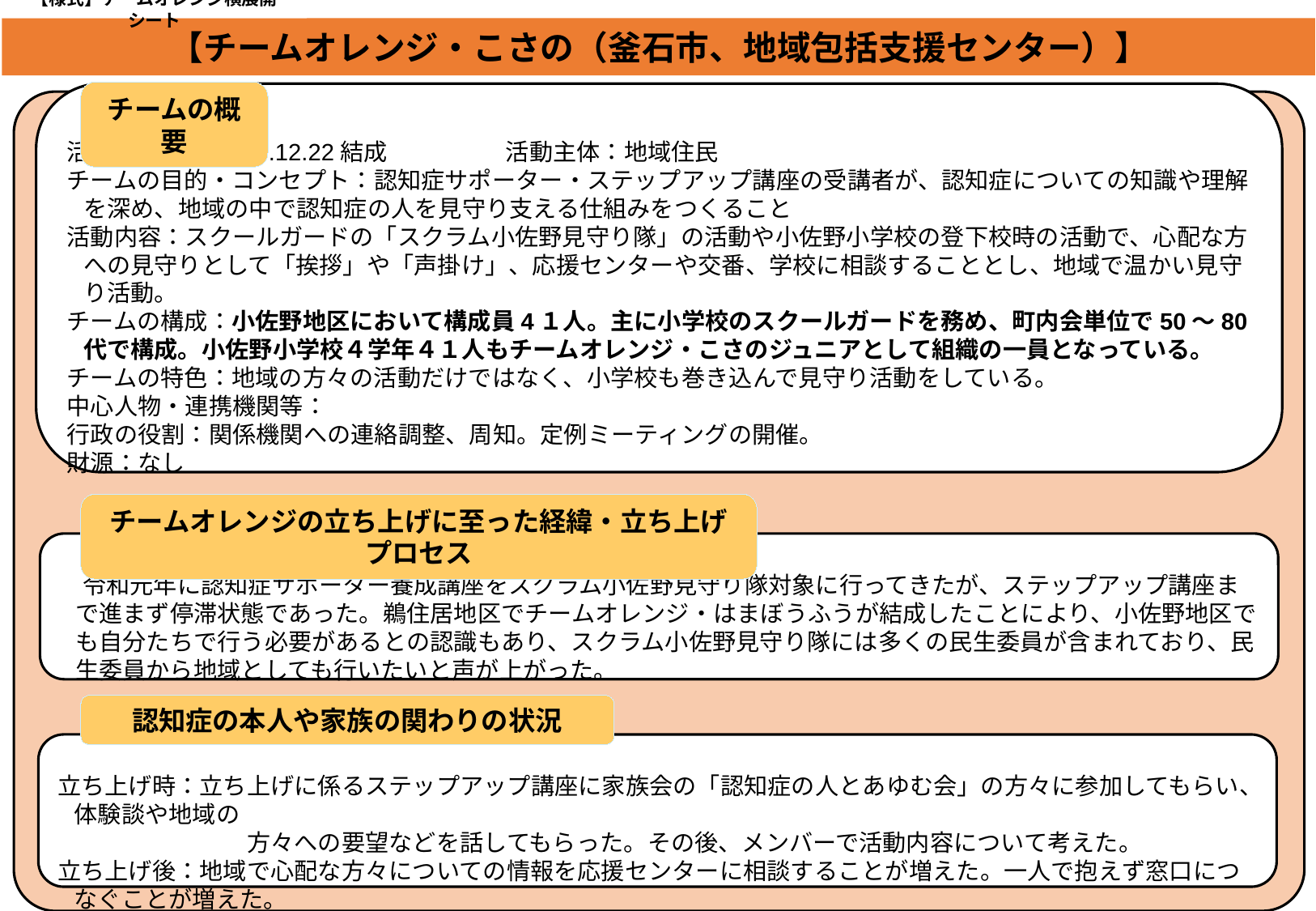

【様式】チームオレンジ横展開シート
【チームオレンジ・こさの（釜石市、地域包括支援センター）】
チームの概要

活動開始時期：R4.12.22結成　　　　　活動主体：地域住民
チームの目的・コンセプト：認知症サポーター・ステップアップ講座の受講者が、認知症についての知識や理解を深め、地域の中で認知症の人を見守り支える仕組みをつくること
活動内容：スクールガードの「スクラム小佐野見守り隊」の活動や小佐野小学校の登下校時の活動で、心配な方への見守りとして「挨拶」や「声掛け」、応援センターや交番、学校に相談することとし、地域で温かい見守り活動。
チームの構成：小佐野地区において構成員4１人。主に小学校のスクールガードを務め、町内会単位で50～80代で構成。小佐野小学校４学年４１人もチームオレンジ・こさのジュニアとして組織の一員となっている。
チームの特色：地域の方々の活動だけではなく、小学校も巻き込んで見守り活動をしている。
中心人物・連携機関等：
行政の役割：関係機関への連絡調整、周知。定例ミーティングの開催。
財源：なし

チームオレンジの立ち上げに至った経緯・立ち上げプロセス

　令和元年に認知症サポーター養成講座をスクラム小佐野見守り隊対象に行ってきたが、ステップアップ講座まで進まず停滞状態であった。鵜住居地区でチームオレンジ・はまぼうふうが結成したことにより、小佐野地区でも自分たちで行う必要があるとの認識もあり、スクラム小佐野見守り隊には多くの民生委員が含まれており、民生委員から地域としても行いたいと声が上がった。
認知症の本人や家族の関わりの状況

立ち上げ時：立ち上げに係るステップアップ講座に家族会の「認知症の人とあゆむ会」の方々に参加してもらい、体験談や地域の
　　　　　　　　方々への要望などを話してもらった。その後、メンバーで活動内容について考えた。
立ち上げ後：地域で心配な方々についての情報を応援センターに相談することが増えた。一人で抱えず窓口につなぐことが増えた。